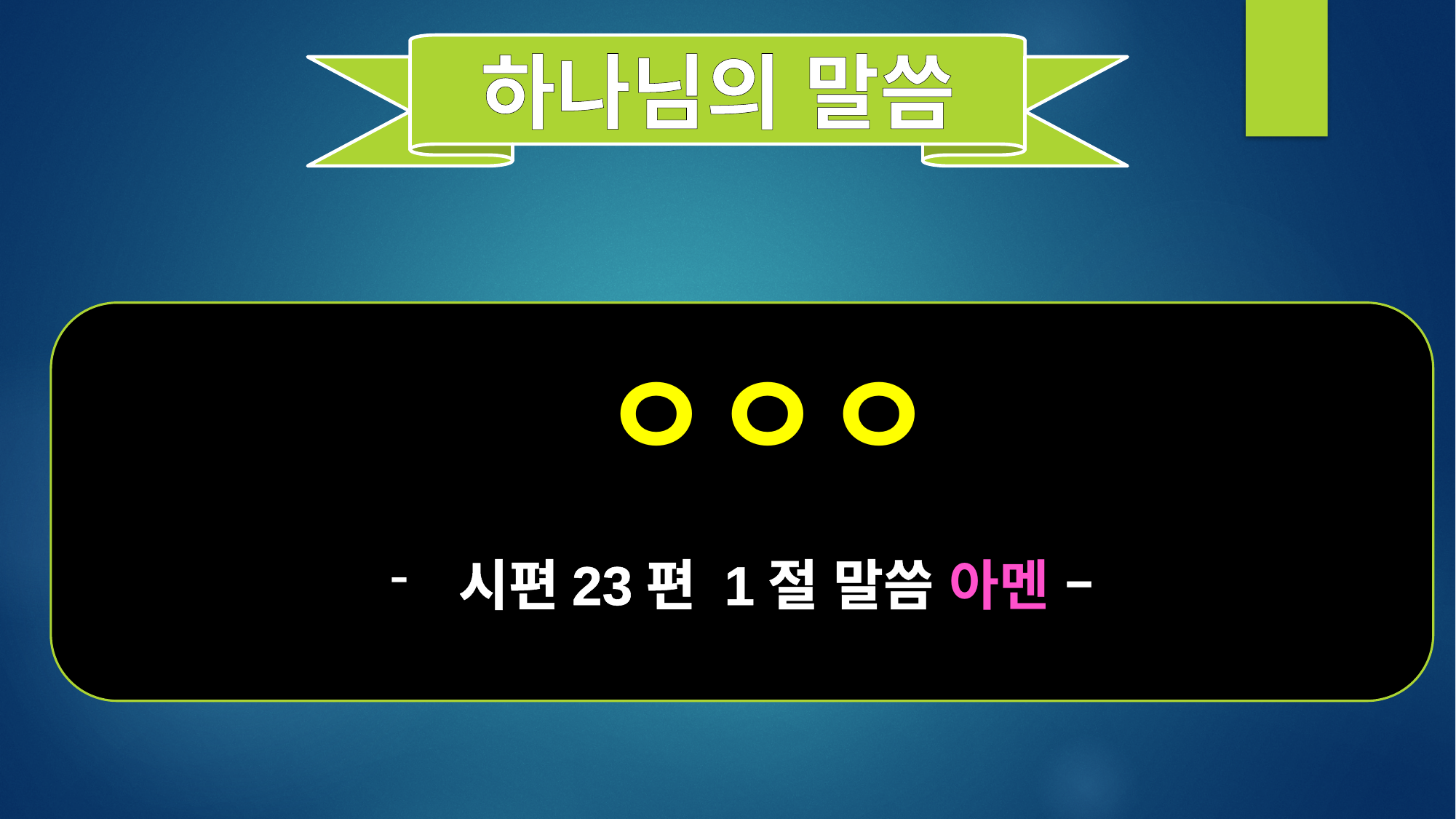

하나님의 말씀
ㅇㅇㅇ

시편23편 1절 말씀 아멘 –